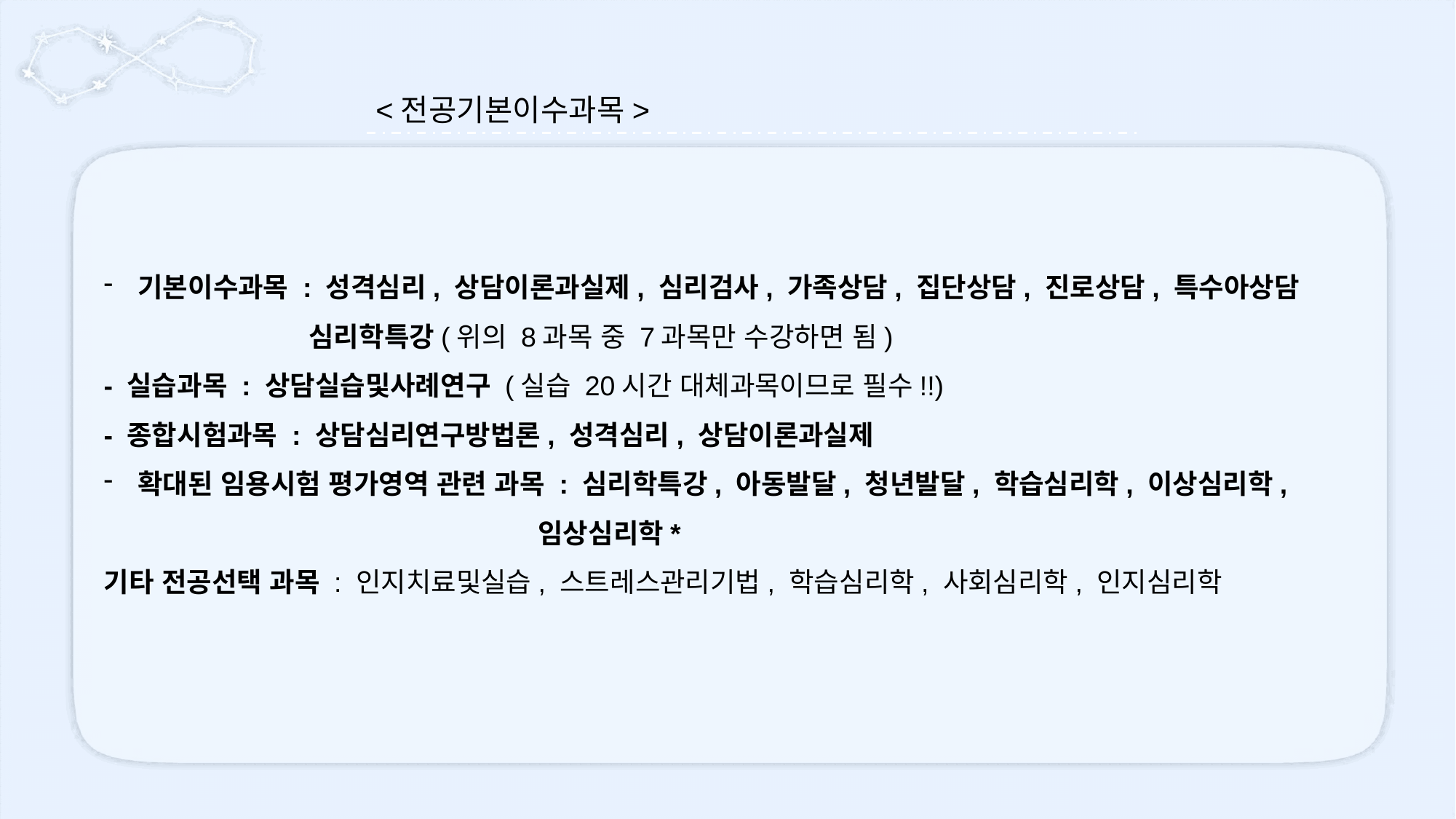

<전공기본이수과목>
기본이수과목 : 성격심리, 상담이론과실제, 심리검사, 가족상담, 집단상담, 진로상담, 특수아상담
                          심리학특강(위의 8과목 중 7과목만 수강하면 됨)
- 실습과목 : 상담실습및사례연구 (실습 20시간 대체과목이므로 필수!!)
- 종합시험과목 : 상담심리연구방법론, 성격심리, 상담이론과실제
확대된 임용시험 평가영역 관련 과목 : 심리학특강, 아동발달, 청년발달, 학습심리학, 이상심리학,
                                                        임상심리학*
기타 전공선택 과목 : 인지치료및실습, 스트레스관리기법, 학습심리학, 사회심리학, 인지심리학